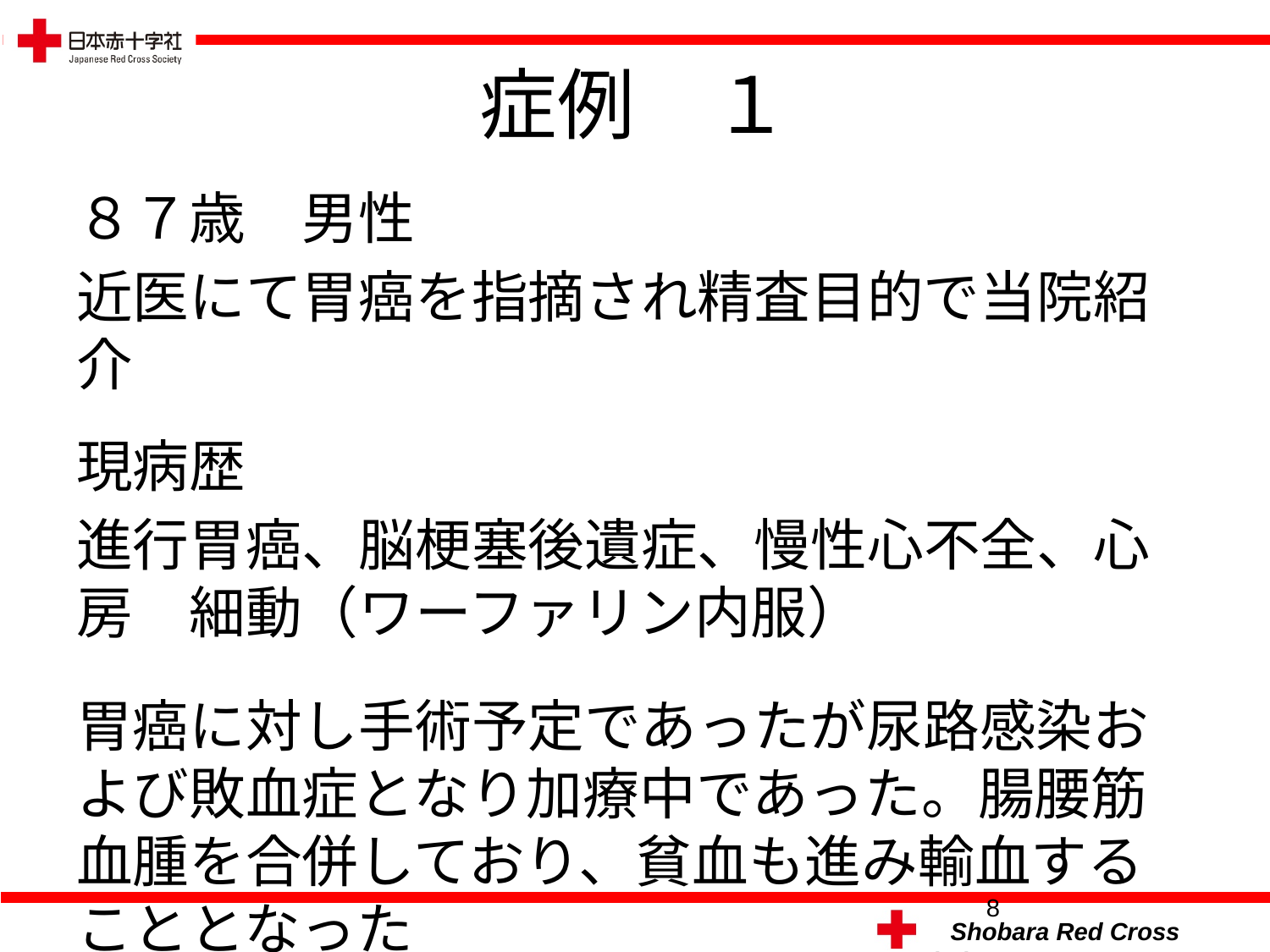

# 症例　１
８７歳　男性
近医にて胃癌を指摘され精査目的で当院紹介

現病歴
進行胃癌、脳梗塞後遺症、慢性心不全、心房　細動（ワーファリン内服）

胃癌に対し手術予定であったが尿路感染および敗血症となり加療中であった。腸腰筋血腫を合併しており、貧血も進み輸血することとなった

8